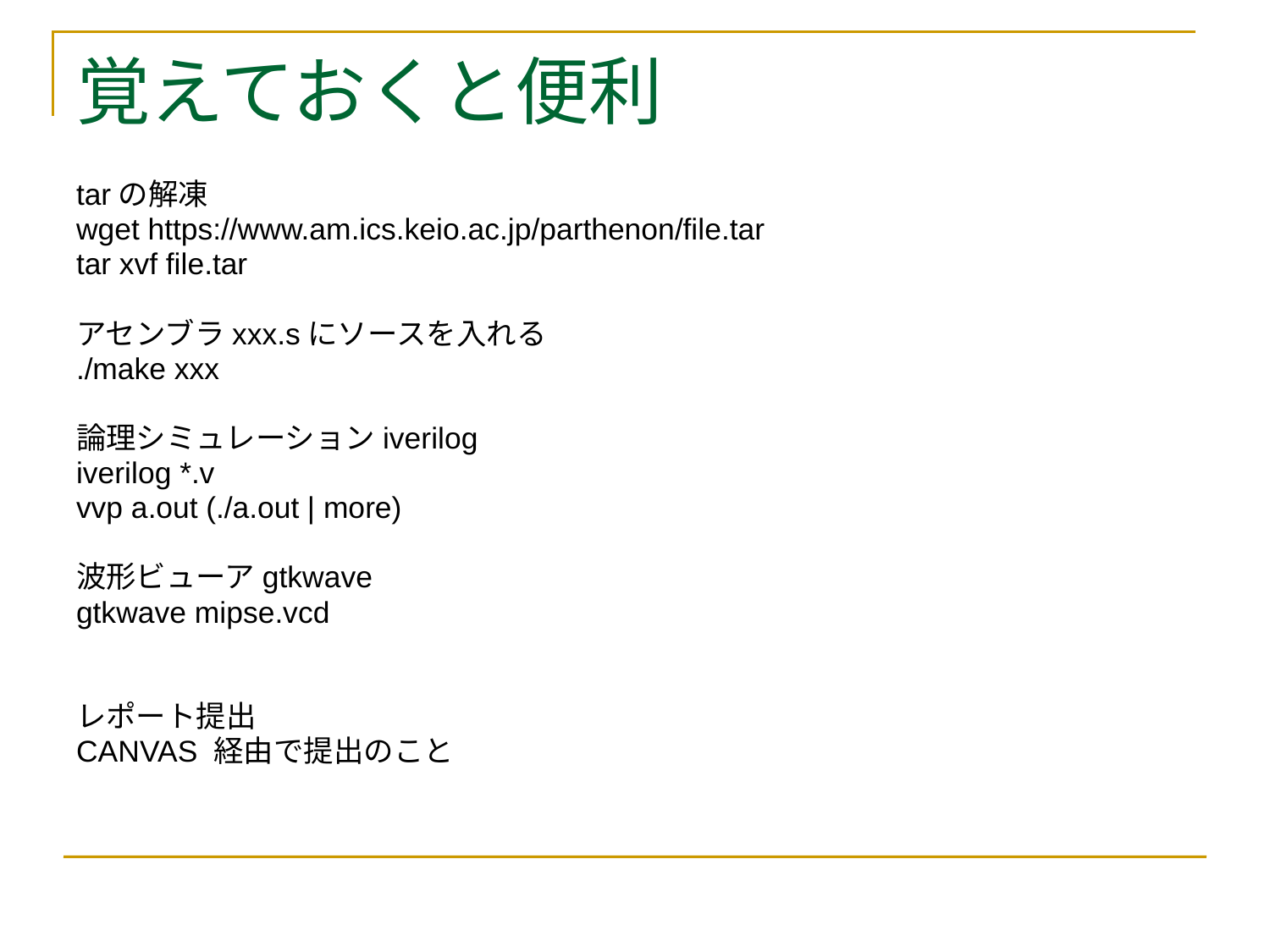

# 覚えておくと便利
tarの解凍
wget https://www.am.ics.keio.ac.jp/parthenon/file.tar
tar xvf file.tar

アセンブラxxx.sにソースを入れる
./make xxx

論理シミュレーションiverilog
iverilog *.v
vvp a.out (./a.out | more)

波形ビューアgtkwave
gtkwave mipse.vcd

レポート提出
CANVAS 経由で提出のこと